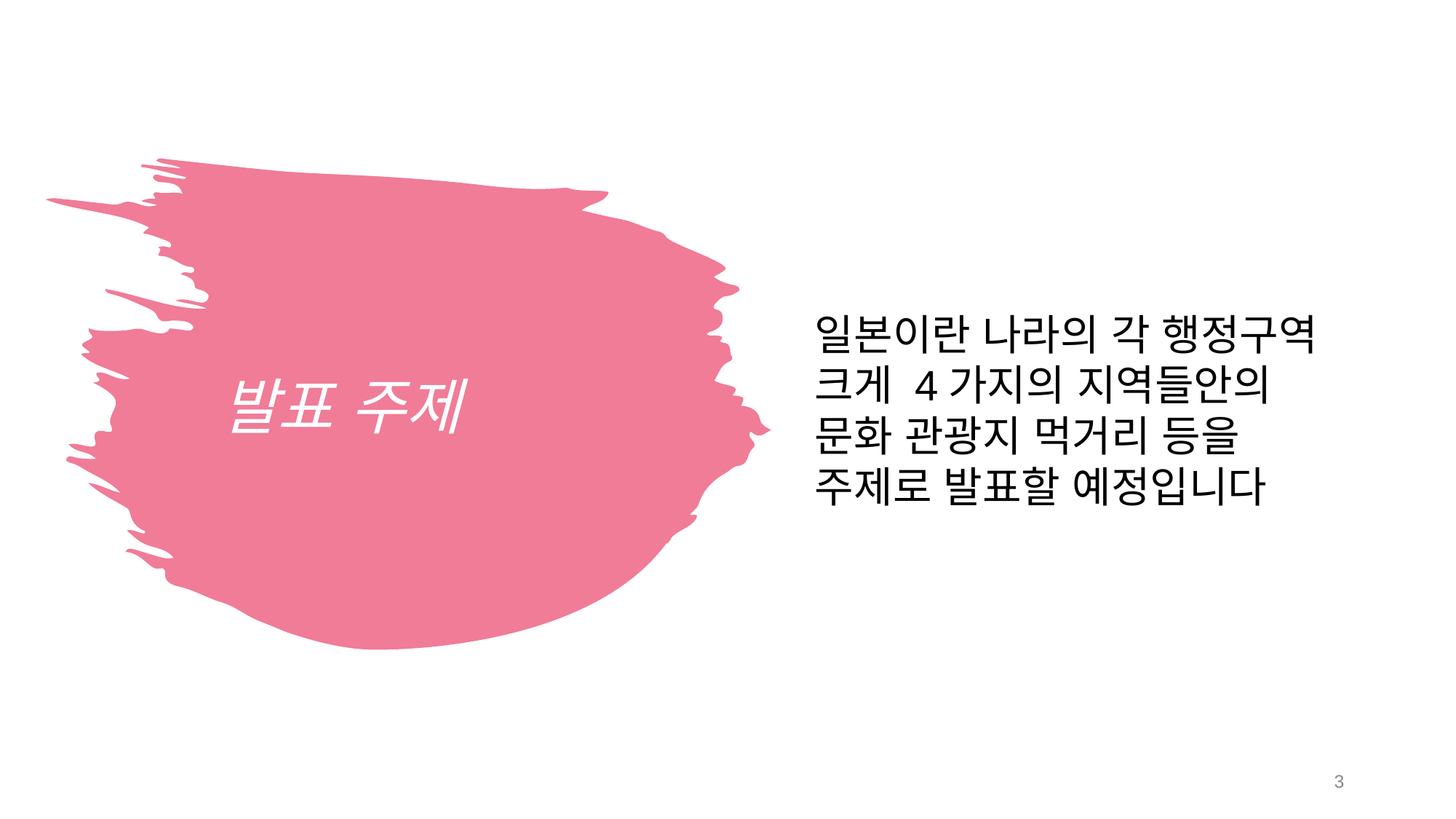

일본이란 나라의 각 행정구역 크게 4가지의 지역들안의 문화 관광지 먹거리 등을 주제로 발표할 예정입니다
# 발표 주제
3